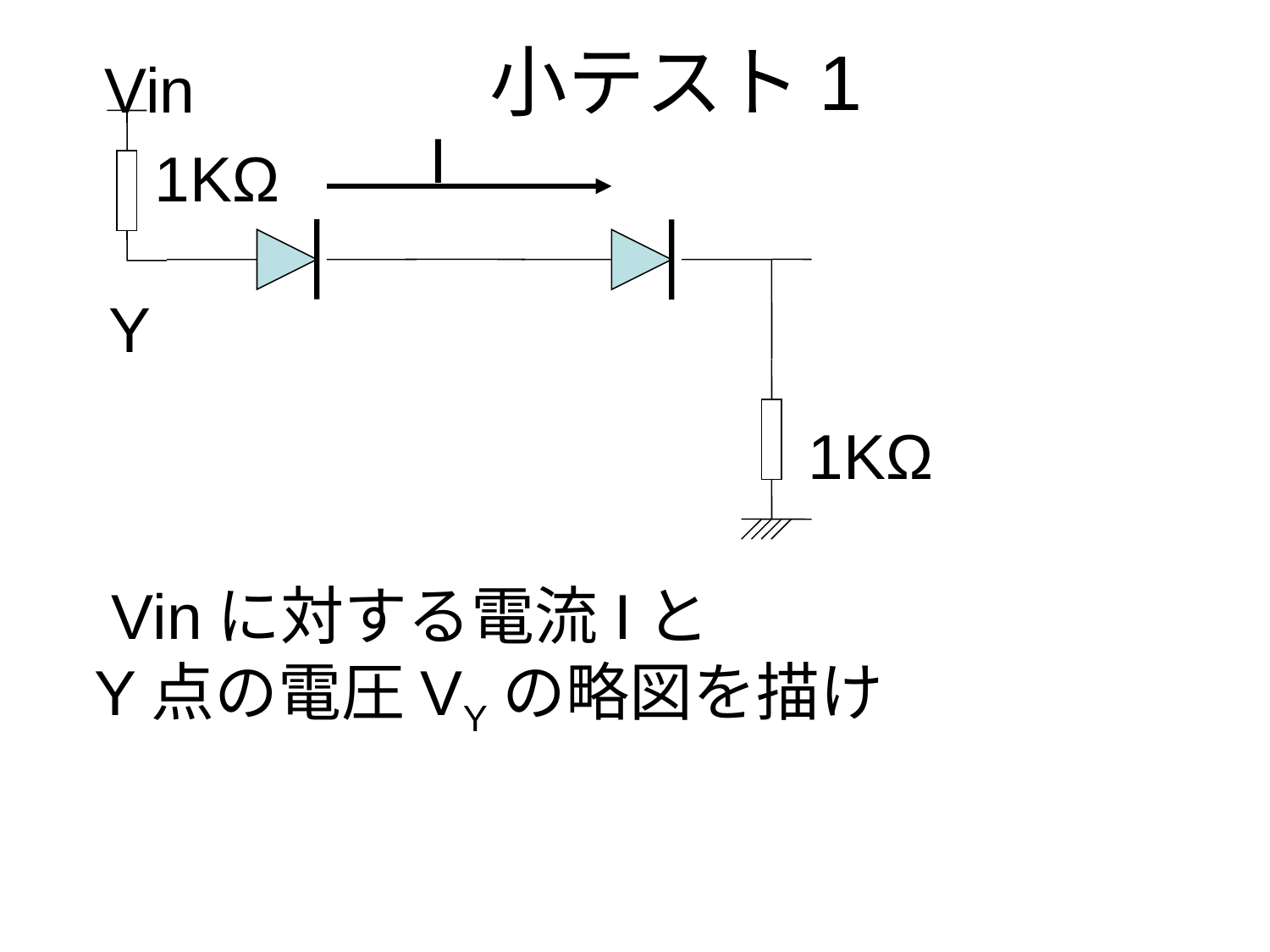

# 小テスト1
Vin

I
1KΩ

Y

1KΩ

 Vinに対する電流Iと
Y点の電圧VYの略図を描け